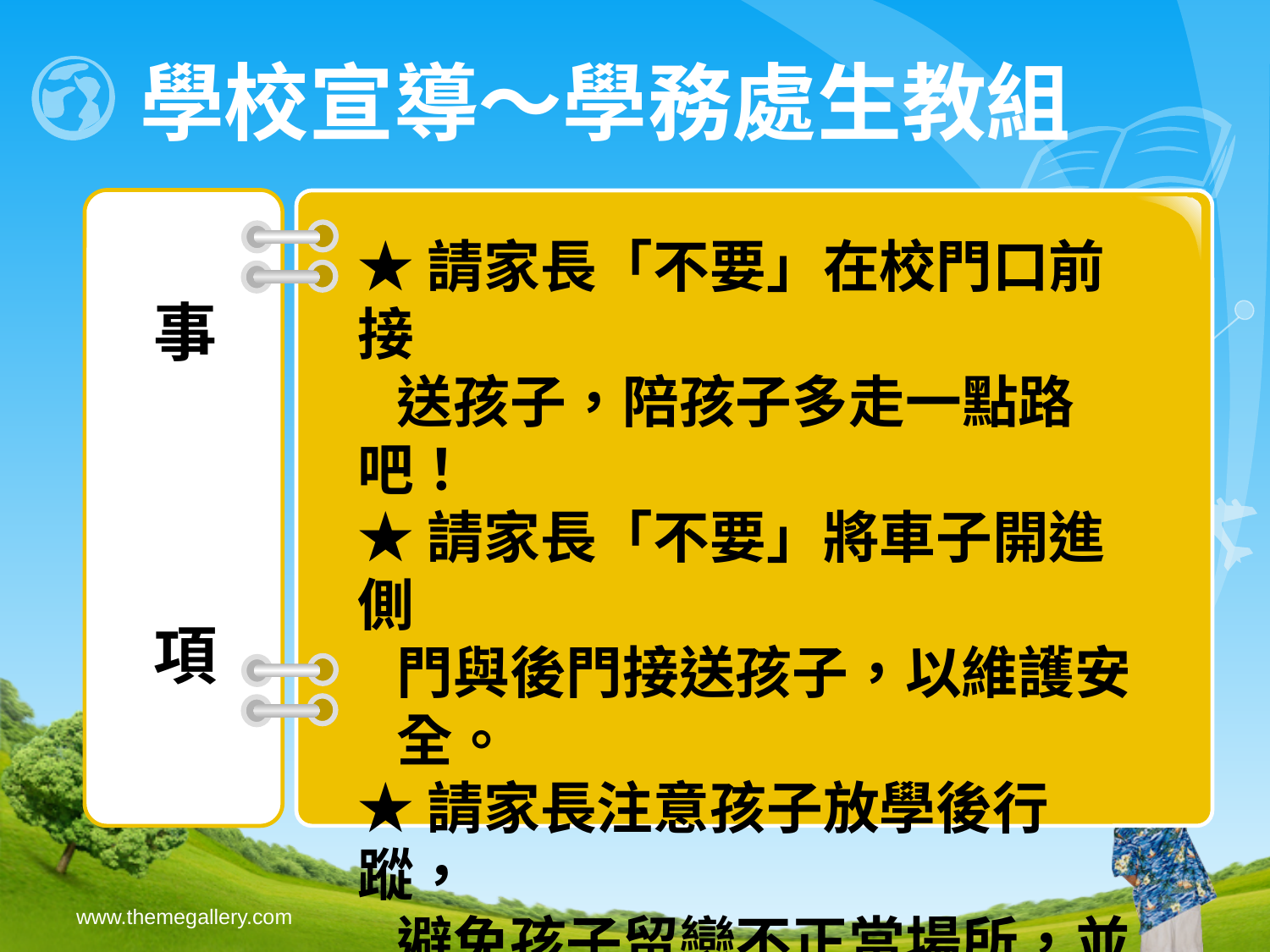

# 學校宣導～學務處生教組

★請家長「不要」在校門口前接
  送孩子，陪孩子多走一點路吧！
★請家長「不要」將車子開進側
  門與後門接送孩子，以維護安
  全。
★請家長注意孩子放學後行蹤，
  避免孩子留戀不正當場所，並
  留意歹徒假綁架真詐騙的情況。
事

項

www.themegallery.com